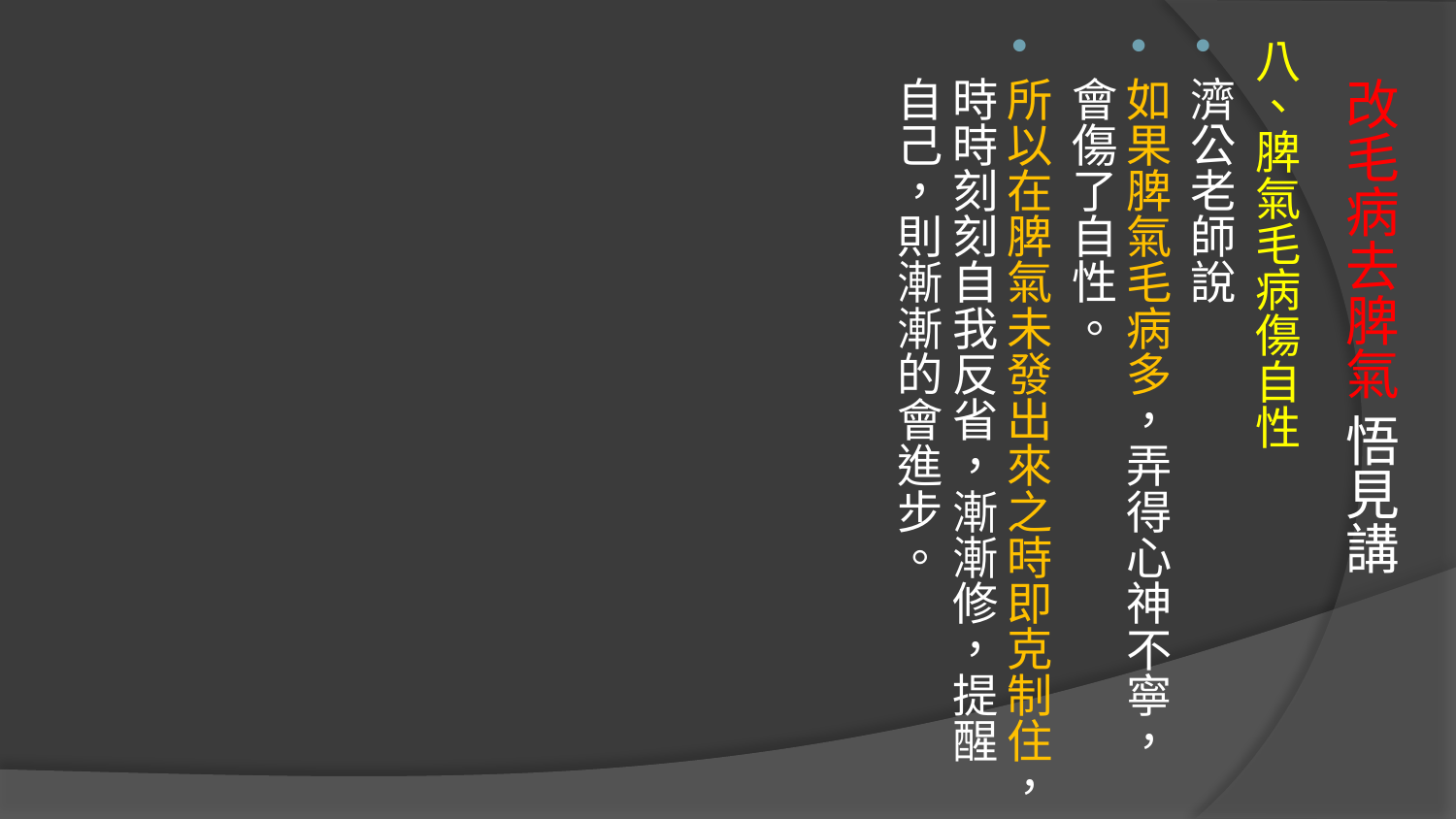

八、脾氣毛病傷自性
濟公老師說
如果脾氣毛病多，弄得心神不寧，會傷了自性。
所以在脾氣未發出來之時即克制住，時時刻刻自我反省，漸漸修，提醒自己，則漸漸的會進步。

# 改毛病去脾氣 悟見講